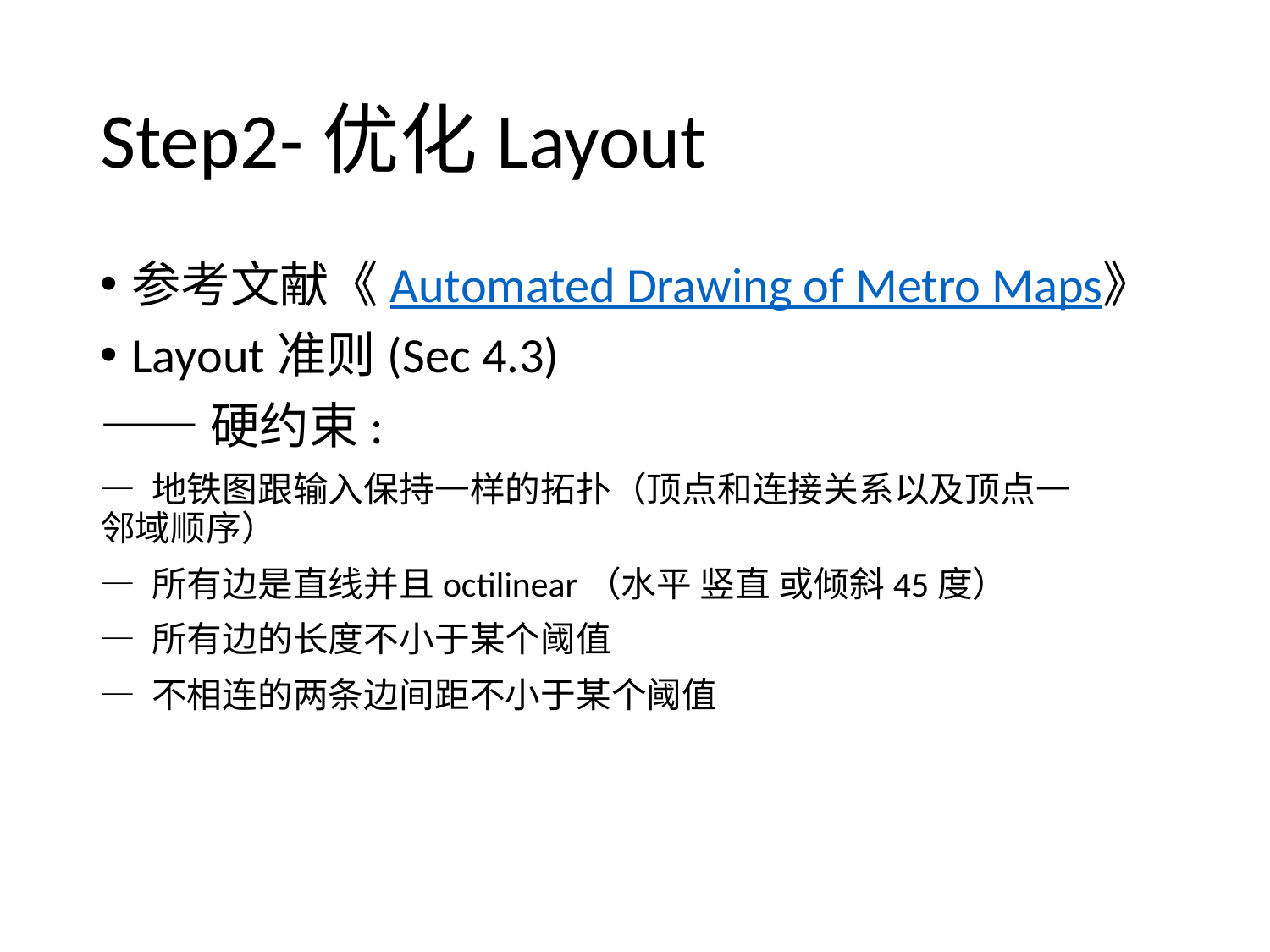

# Step2-优化Layout
参考文献《Automated Drawing of Metro Maps》
Layout准则(Sec 4.3)
——硬约束:
— 地铁图跟输入保持一样的拓扑（顶点和连接关系以及顶点一
邻域顺序）
— 所有边是直线并且octilinear（水平 竖直 或倾斜45度）
— 所有边的长度不小于某个阈值
— 不相连的两条边间距不小于某个阈值